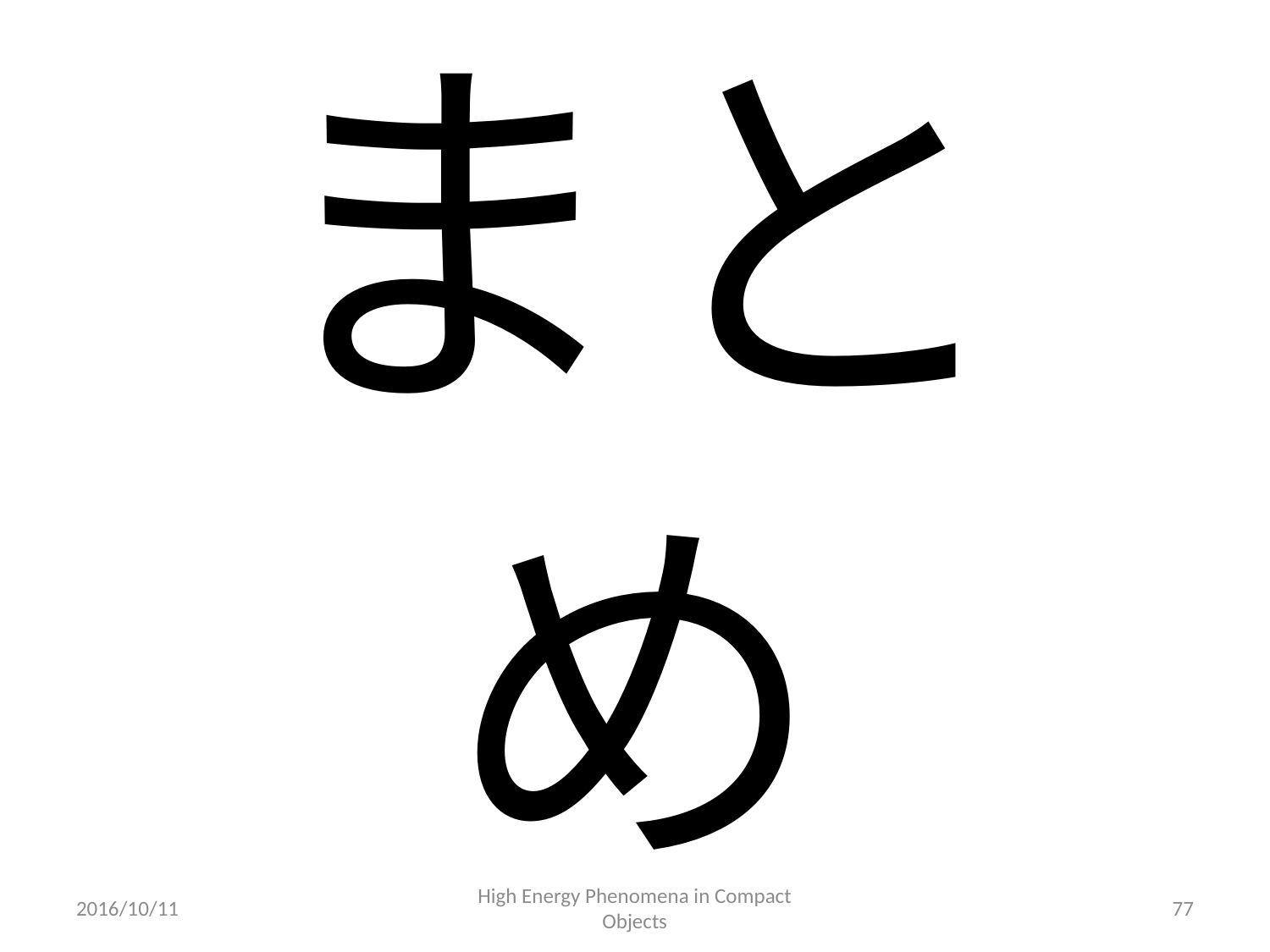

# まとめ
2016/10/11
High Energy Phenomena in Compact Objects
77